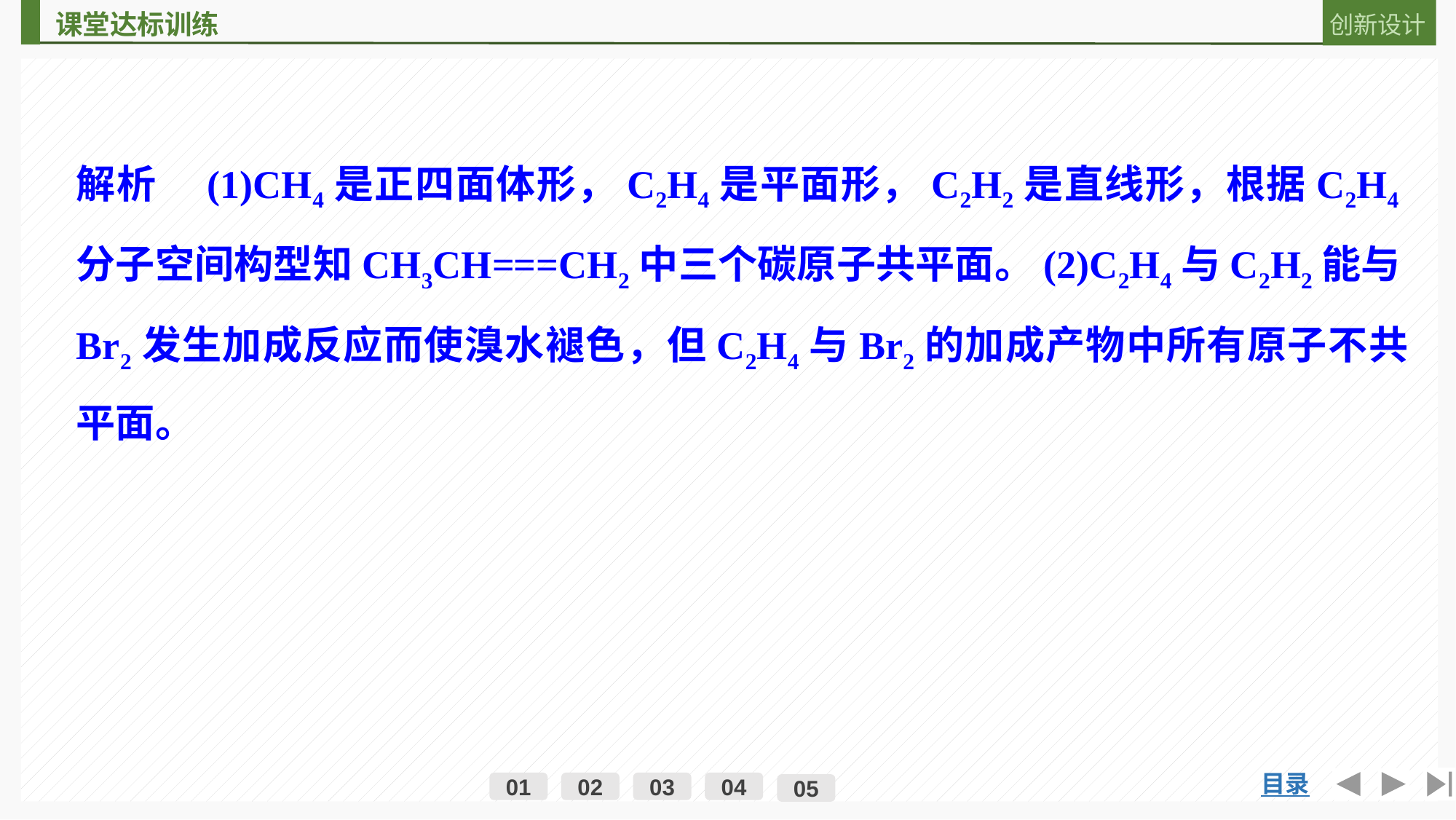

解析　(1)CH4是正四面体形，C2H4是平面形，C2H2是直线形，根据C2H4分子空间构型知CH3CH===CH2中三个碳原子共平面。(2)C2H4与C2H2能与Br2发生加成反应而使溴水褪色，但C2H4与Br2的加成产物中所有原子不共平面。